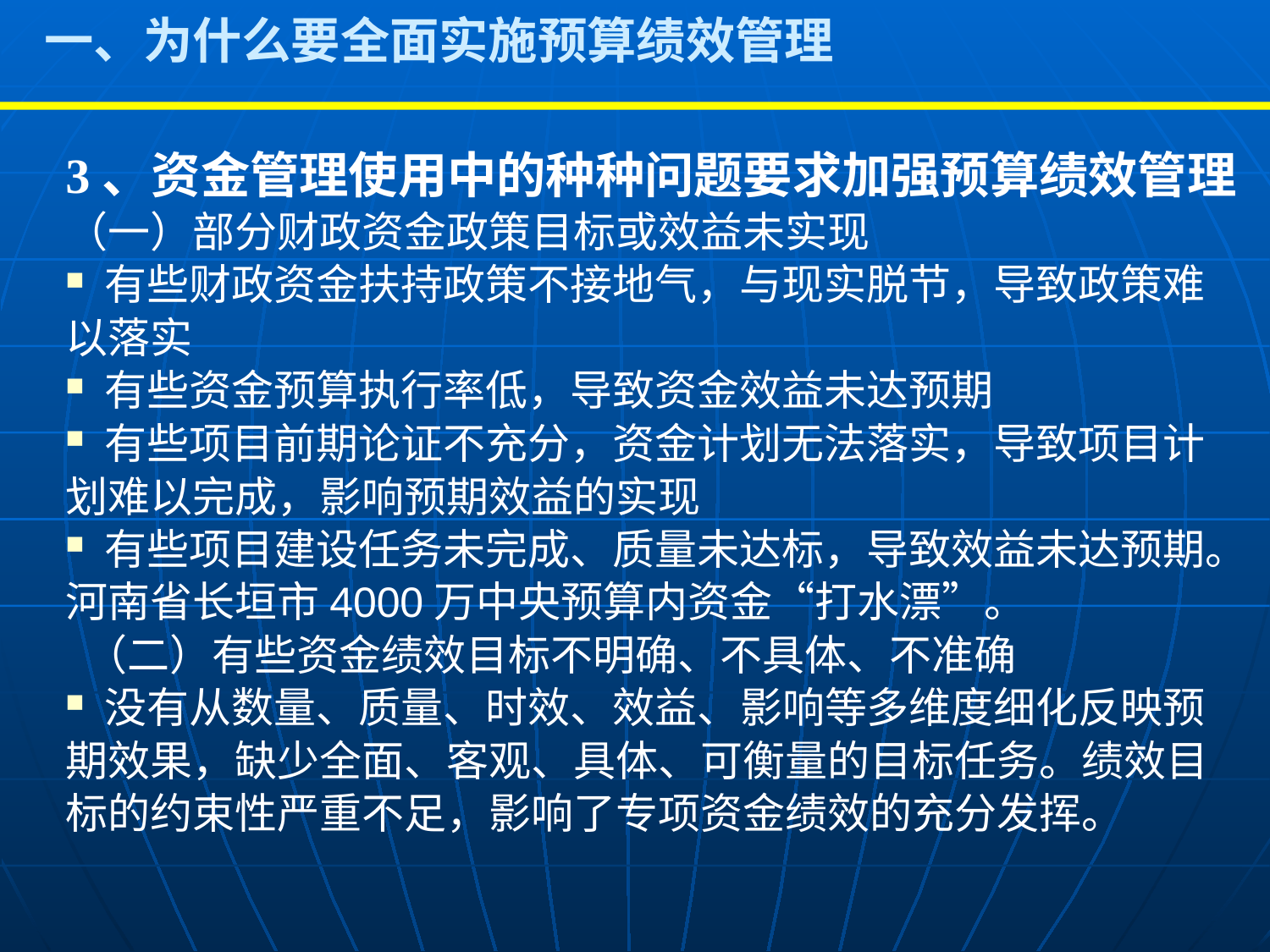

一、为什么要全面实施预算绩效管理

3、资金管理使用中的种种问题要求加强预算绩效管理
（一）部分财政资金政策目标或效益未实现
 有些财政资金扶持政策不接地气，与现实脱节，导致政策难以落实
 有些资金预算执行率低，导致资金效益未达预期
 有些项目前期论证不充分，资金计划无法落实，导致项目计划难以完成，影响预期效益的实现
 有些项目建设任务未完成、质量未达标，导致效益未达预期。
河南省长垣市4000万中央预算内资金“打水漂”。
 （二）有些资金绩效目标不明确、不具体、不准确
 没有从数量、质量、时效、效益、影响等多维度细化反映预期效果，缺少全面、客观、具体、可衡量的目标任务。绩效目标的约束性严重不足，影响了专项资金绩效的充分发挥。